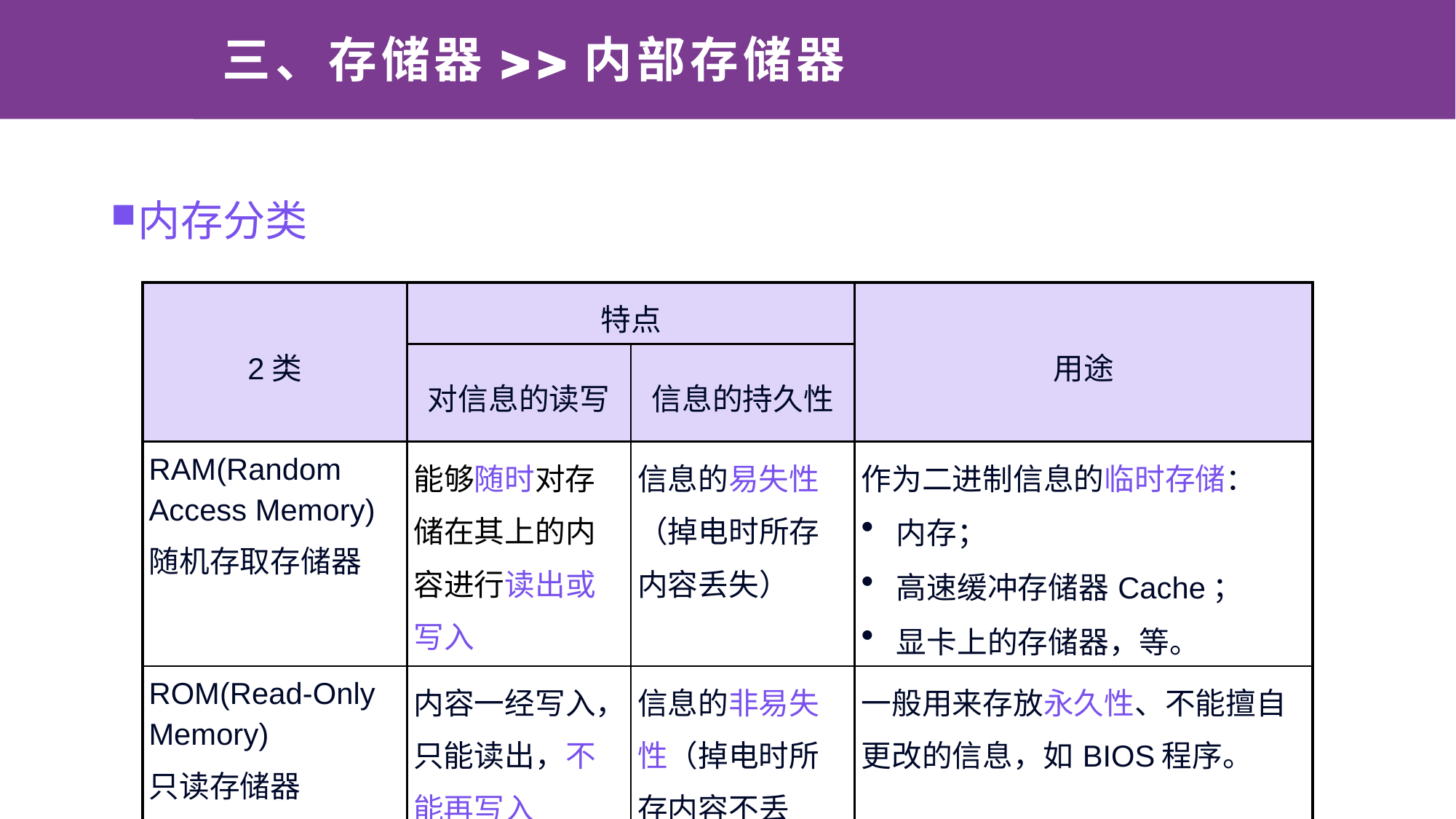

# 三、存储器>>内部存储器
内存分类
| 2类 | 特点 |  | 用途 |
| --- | --- | --- | --- |
|  | 对信息的读写 | 信息的持久性 |  |
| RAM(Random Access Memory) 随机存取存储器 | 能够随时对存储在其上的内容进行读出或写入 | 信息的易失性（掉电时所存内容丢失） | 作为二进制信息的临时存储： 内存； 高速缓冲存储器Cache； 显卡上的存储器，等。 |
| ROM(Read-Only Memory) 只读存储器 | 内容一经写入，只能读出，不能再写入 | 信息的非易失性（掉电时所存内容不丢失） | 一般用来存放永久性、不能擅自更改的信息，如BIOS程序。 |